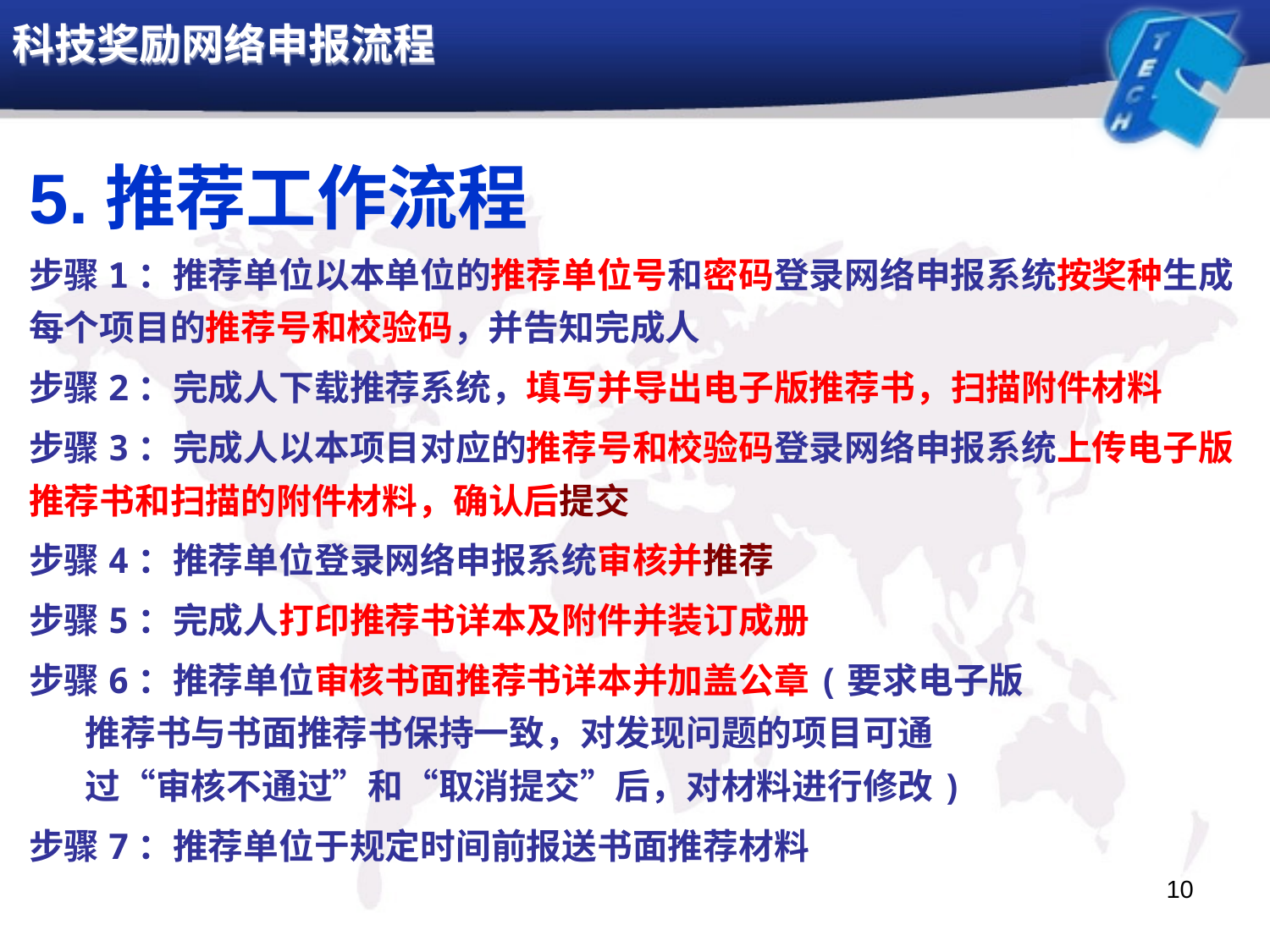

5.推荐工作流程
步骤1：推荐单位以本单位的推荐单位号和密码登录网络申报系统按奖种生成每个项目的推荐号和校验码，并告知完成人
步骤2：完成人下载推荐系统，填写并导出电子版推荐书，扫描附件材料
步骤3：完成人以本项目对应的推荐号和校验码登录网络申报系统上传电子版推荐书和扫描的附件材料，确认后提交
步骤4：推荐单位登录网络申报系统审核并推荐
步骤5：完成人打印推荐书详本及附件并装订成册
步骤6：推荐单位审核书面推荐书详本并加盖公章(要求电子版
       推荐书与书面推荐书保持一致，对发现问题的项目可通
       过“审核不通过”和“取消提交”后，对材料进行修改)
步骤7：推荐单位于规定时间前报送书面推荐材料
10